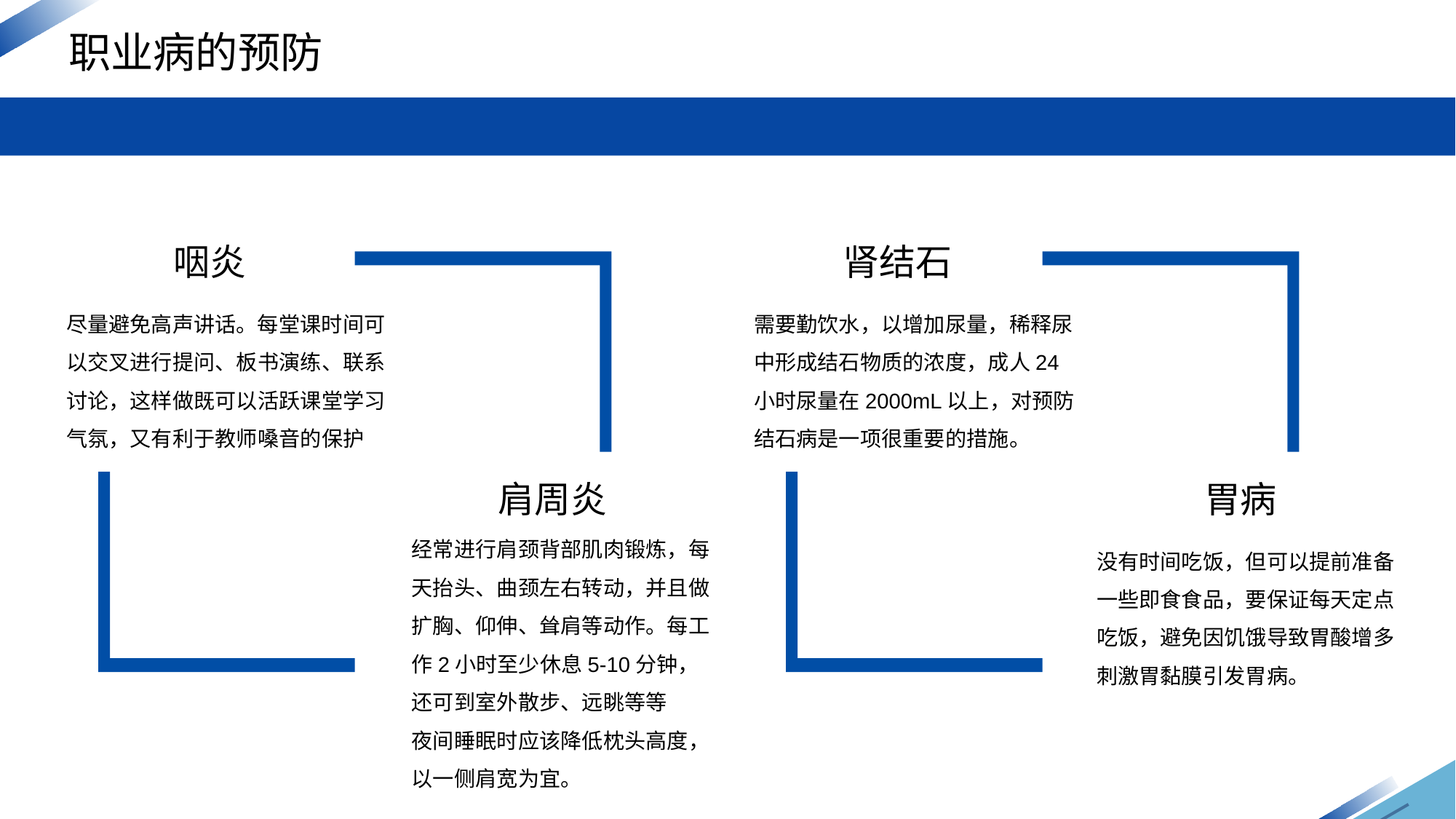

职业病的预防

咽炎
肾结石

尽量避免⾼声讲话。每堂课时间可以交叉进⾏提问、板书演练、联系讨论，这样做既可以活跃课堂学习⽓氛，⼜有利于教师嗓⾳的保护
需要勤饮水，以增加尿量，稀释尿中形成结石物质的浓度，成人24小时尿量在2000mL以上，对预防结石病是一项很重要的措施。
肩周炎
胃病

经常进⾏肩颈背部肌⾁锻炼，每天抬头、曲颈左右转动，并且做扩胸、仰伸、耸肩等动作。每工作2⼩时⾄少休息5-10分钟，还可到室外散步、远眺等等
夜间睡眠时应该降低枕头⾼度，以⼀侧肩宽为宜。
没有时间吃饭，但可以提前准备一些即食食品，要保证每天定点吃饭，避免因饥饿导致胃酸增多刺激胃黏膜引发胃病。